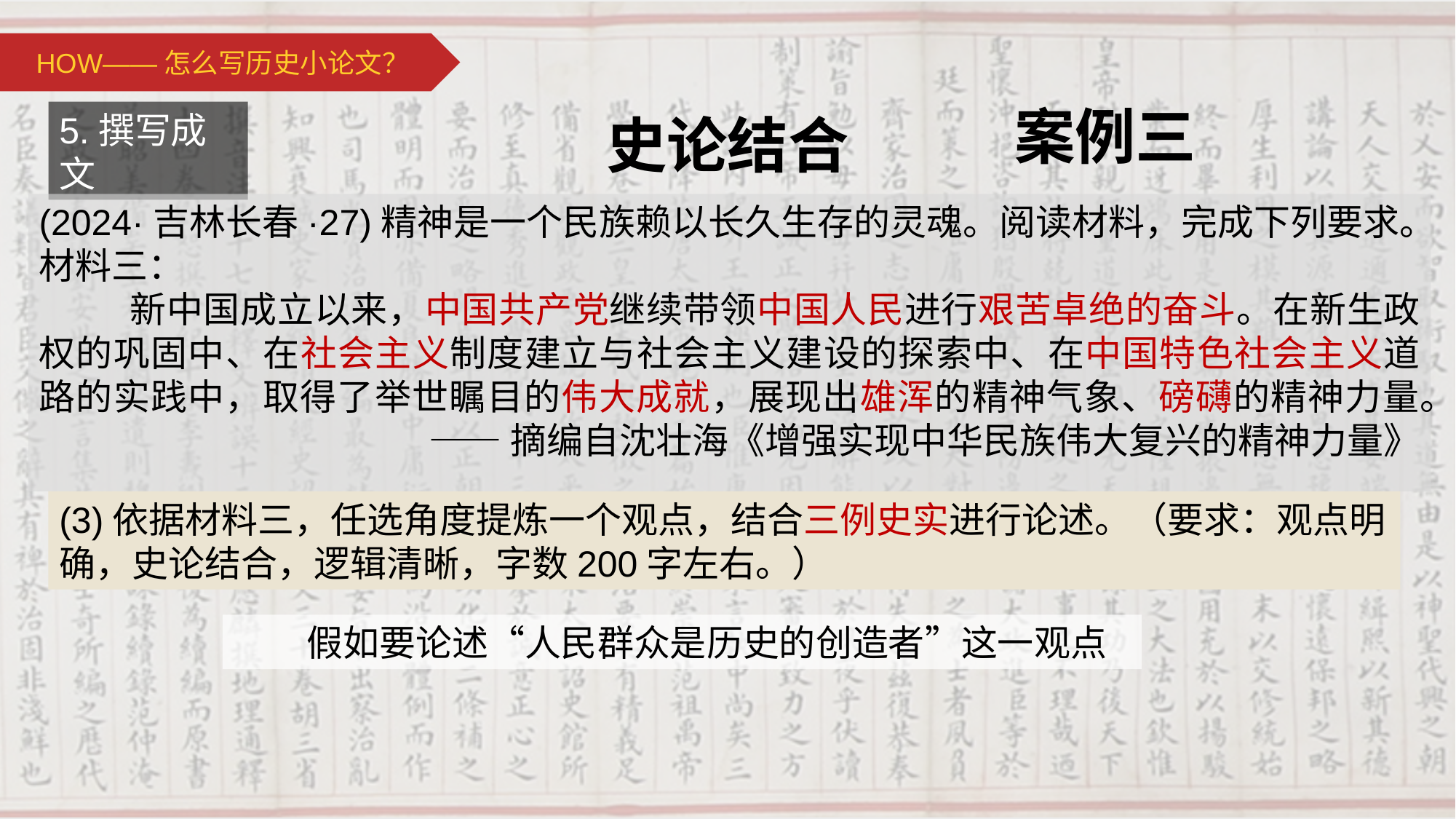

HOW——怎么写历史小论文？
案例三
5.撰写成文
史论结合
(2024·吉林长春·27)精神是一个民族赖以长久生存的灵魂。阅读材料，完成下列要求。
材料三：
 新中国成立以来，中国共产党继续带领中国人民进行艰苦卓绝的奋斗。在新生政权的巩固中、在社会主义制度建立与社会主义建设的探索中、在中国特色社会主义道路的实践中，取得了举世瞩目的伟大成就，展现出雄浑的精神气象、磅礴的精神力量。
——摘编自沈壮海《增强实现中华民族伟大复兴的精神力量》
(3)依据材料三，任选角度提炼一个观点，结合三例史实进行论述。（要求：观点明确，史论结合，逻辑清晰，字数200字左右。）
假如要论述“人民群众是历史的创造者”这一观点